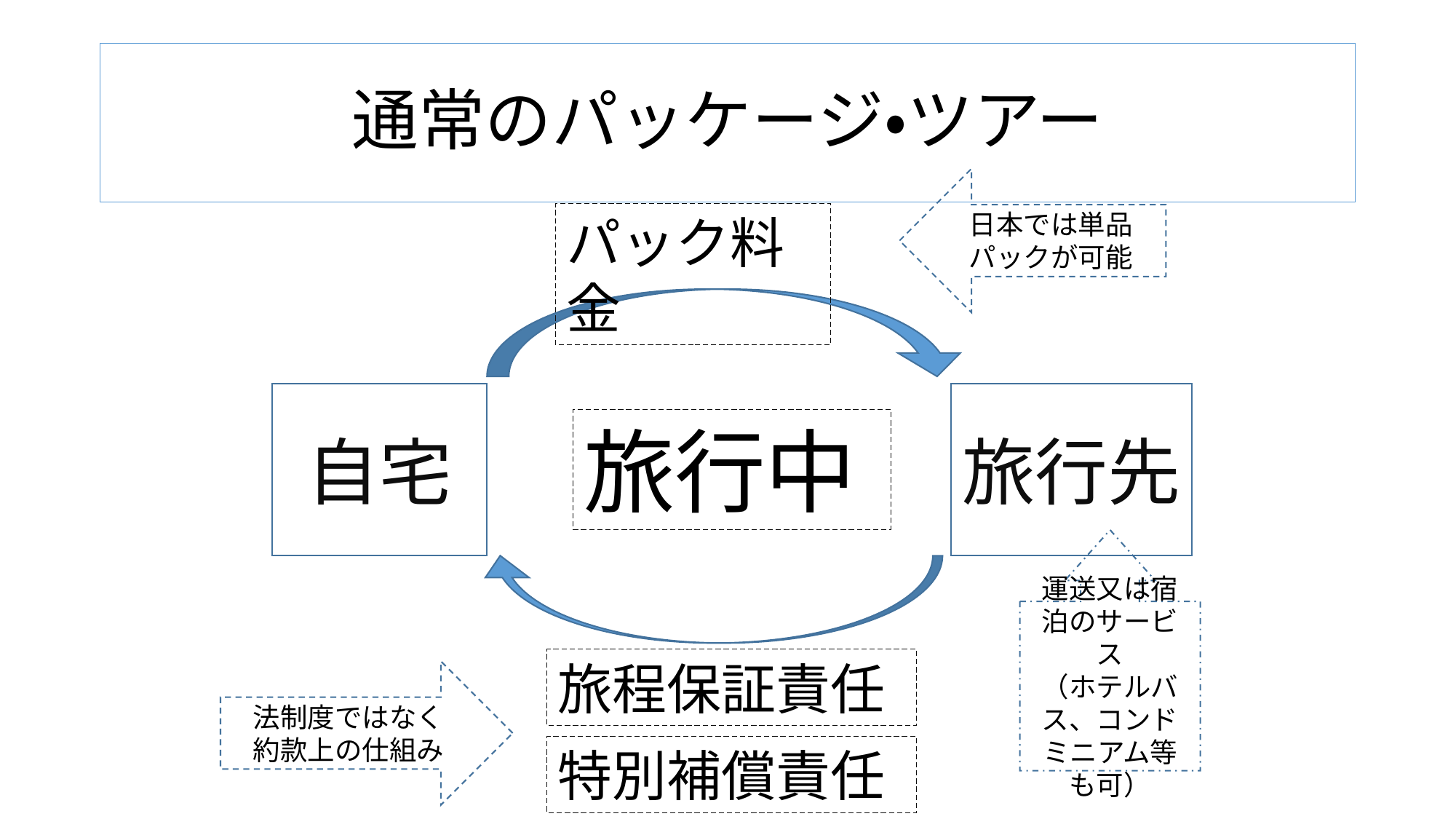

# 通常のパッケージ・ツアー
日本では単品パックが可能
パック料金

自宅
旅行先
旅行中
運送又は宿泊のサービス
（ホテルバス、コンドミニアム等も可）

旅程保証責任
法制度ではなく
約款上の仕組み
特別補償責任